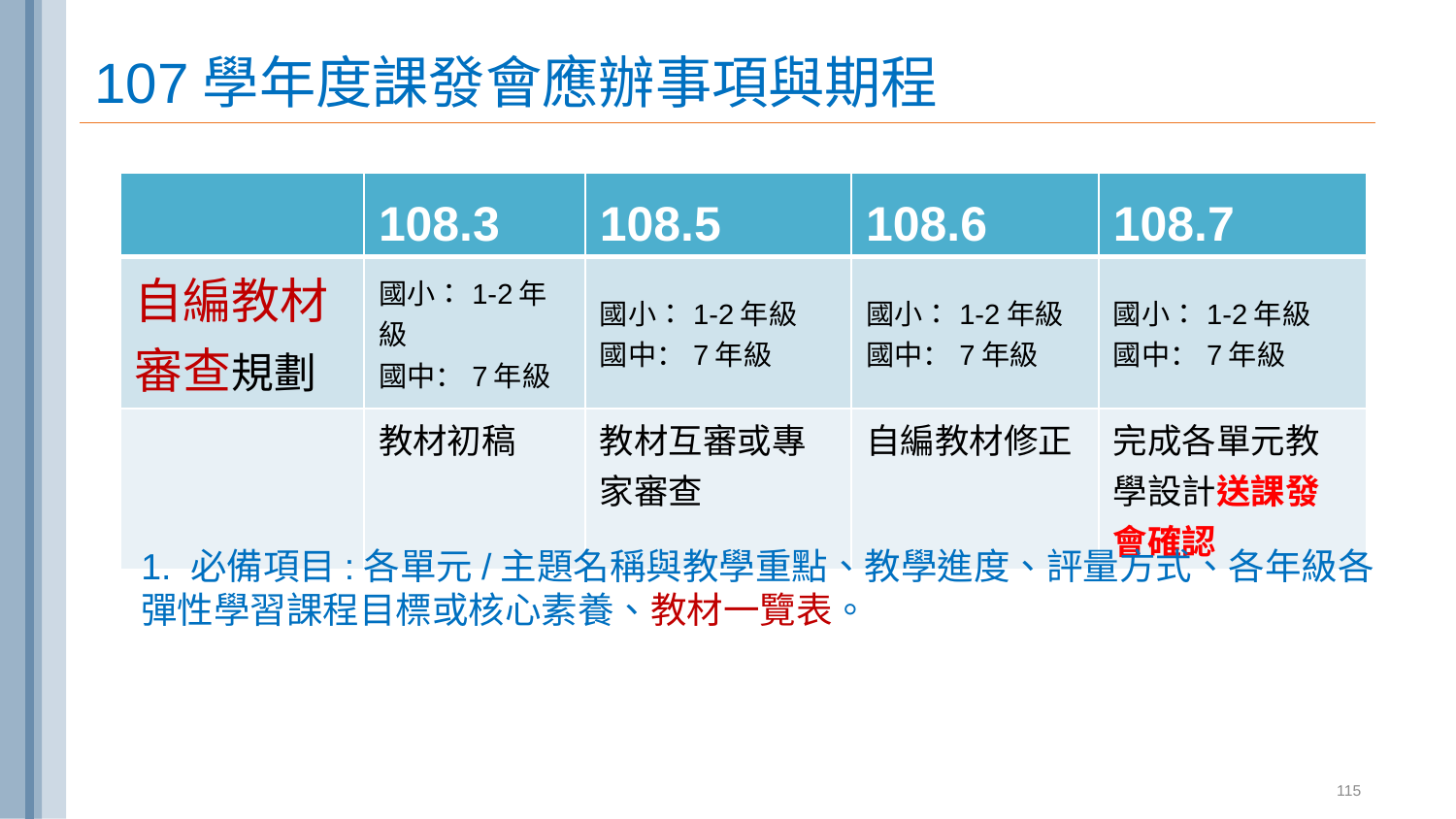

# 107學年度課發會應辦事項與期程
|  | 108.3 | 108.5 | 108.6 | 108.7 |
| --- | --- | --- | --- | --- |
| 自編教材審查規劃 | 國小：1-2年級 國中：7年級 | 國小：1-2年級 國中：7年級 | 國小：1-2年級 國中：7年級 | 國小：1-2年級 國中：7年級 |
|  | 教材初稿 | 教材互審或專家審查 | 自編教材修正 | 完成各單元教學設計送課發會確認 |
1. 必備項目:各單元/主題名稱與教學重點、教學進度、評量方式、各年級各彈性學習課程目標或核心素養、教材一覽表。
115